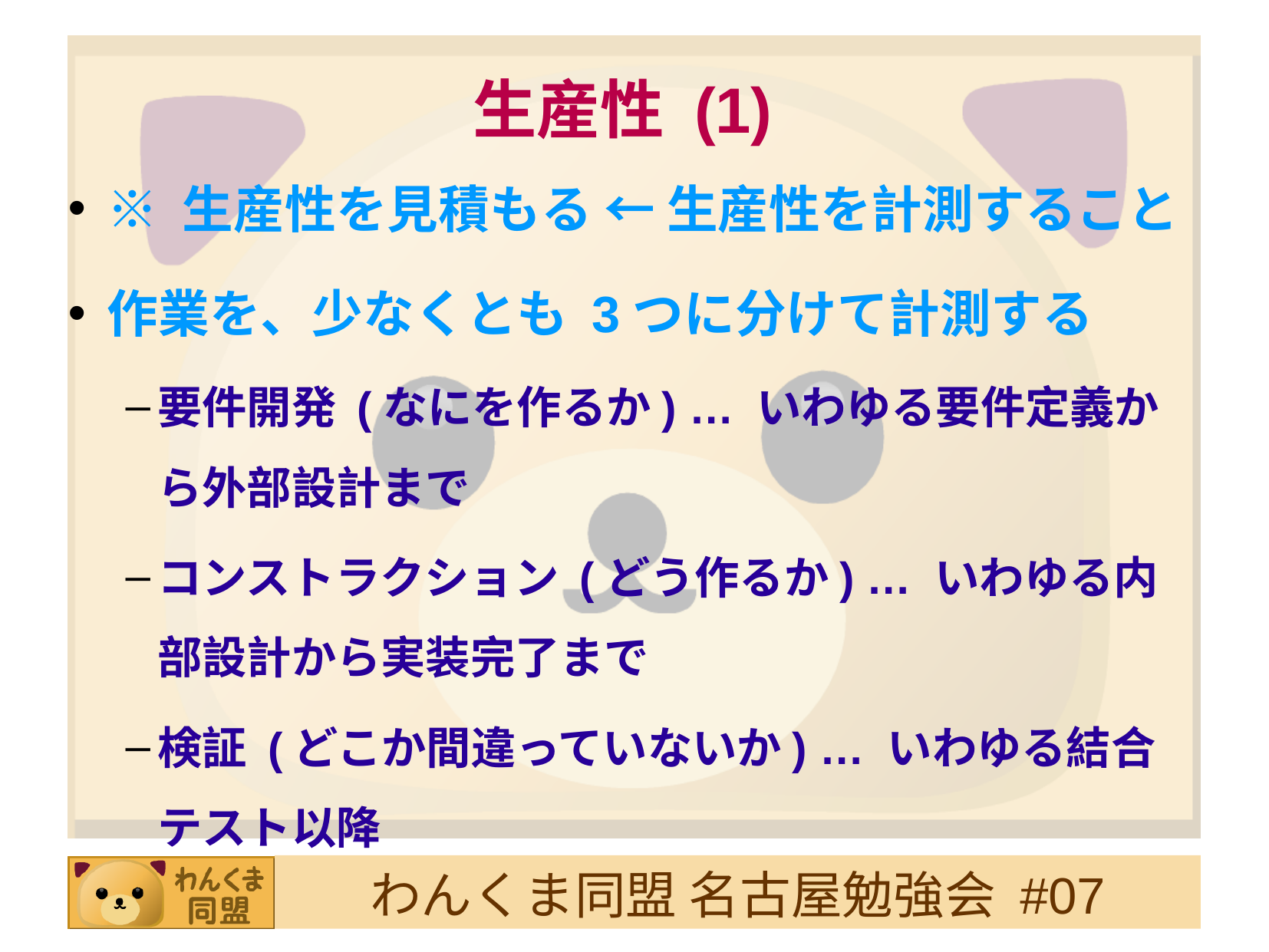

# 生産性 (1)‏
※ 生産性を見積もる ← 生産性を計測すること
作業を、少なくとも 3つに分けて計測する
要件開発 (なにを作るか) … いわゆる要件定義から外部設計まで
コンストラクション (どう作るか) … いわゆる内部設計から実装完了まで
検証 (どこか間違っていないか) … いわゆる結合テスト以降